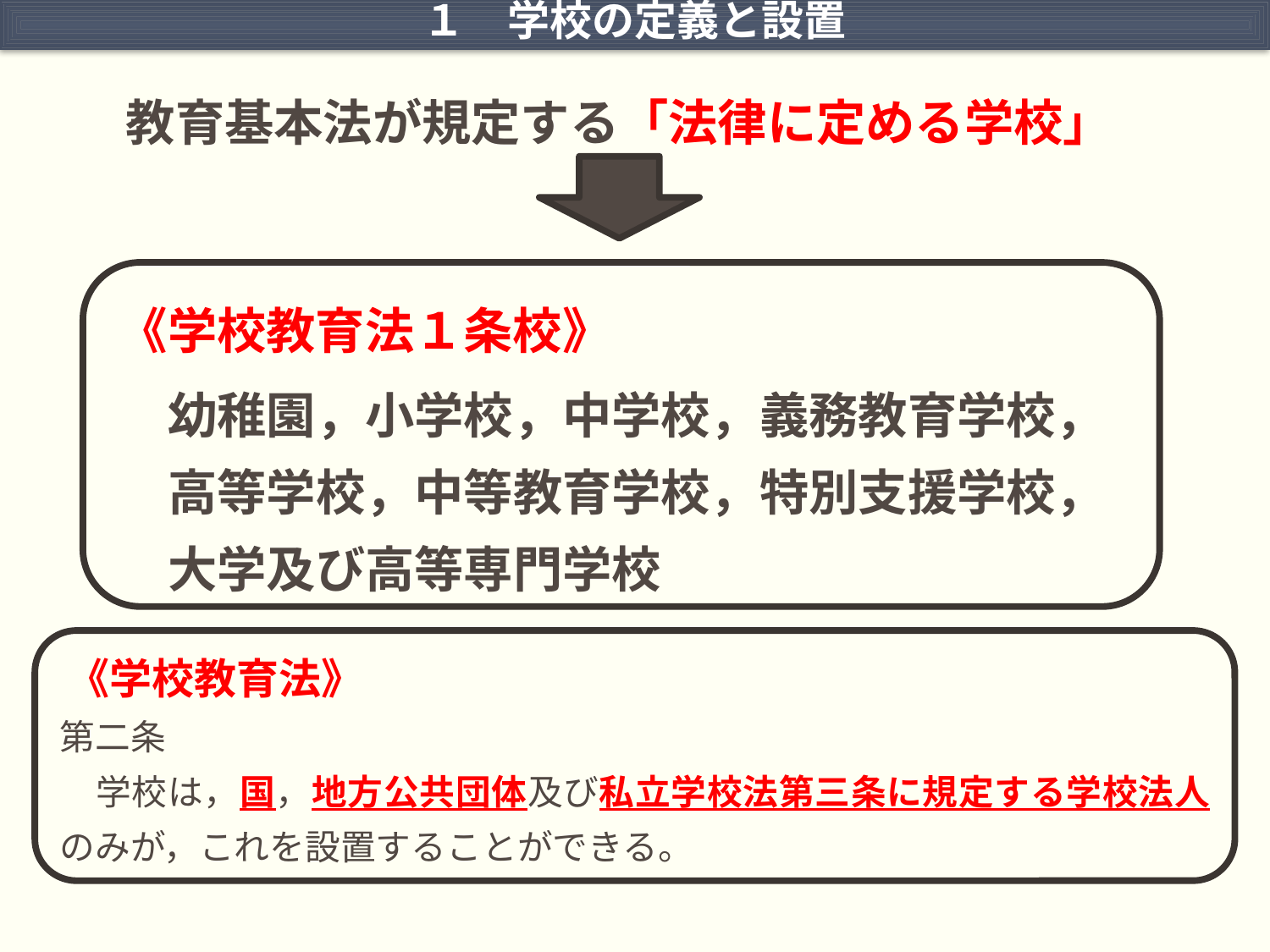

１　学校の定義と設置
教育基本法が規定する「法律に定める学校」

 《学校教育法１条校》
幼稚園，小学校，中学校，義務教育学校，高等学校，中等教育学校，特別支援学校，大学及び高等専門学校

 《学校教育法》
第二条
　学校は，国，地方公共団体及び私立学校法第三条に規定する学校法人のみが，これを設置することができる。